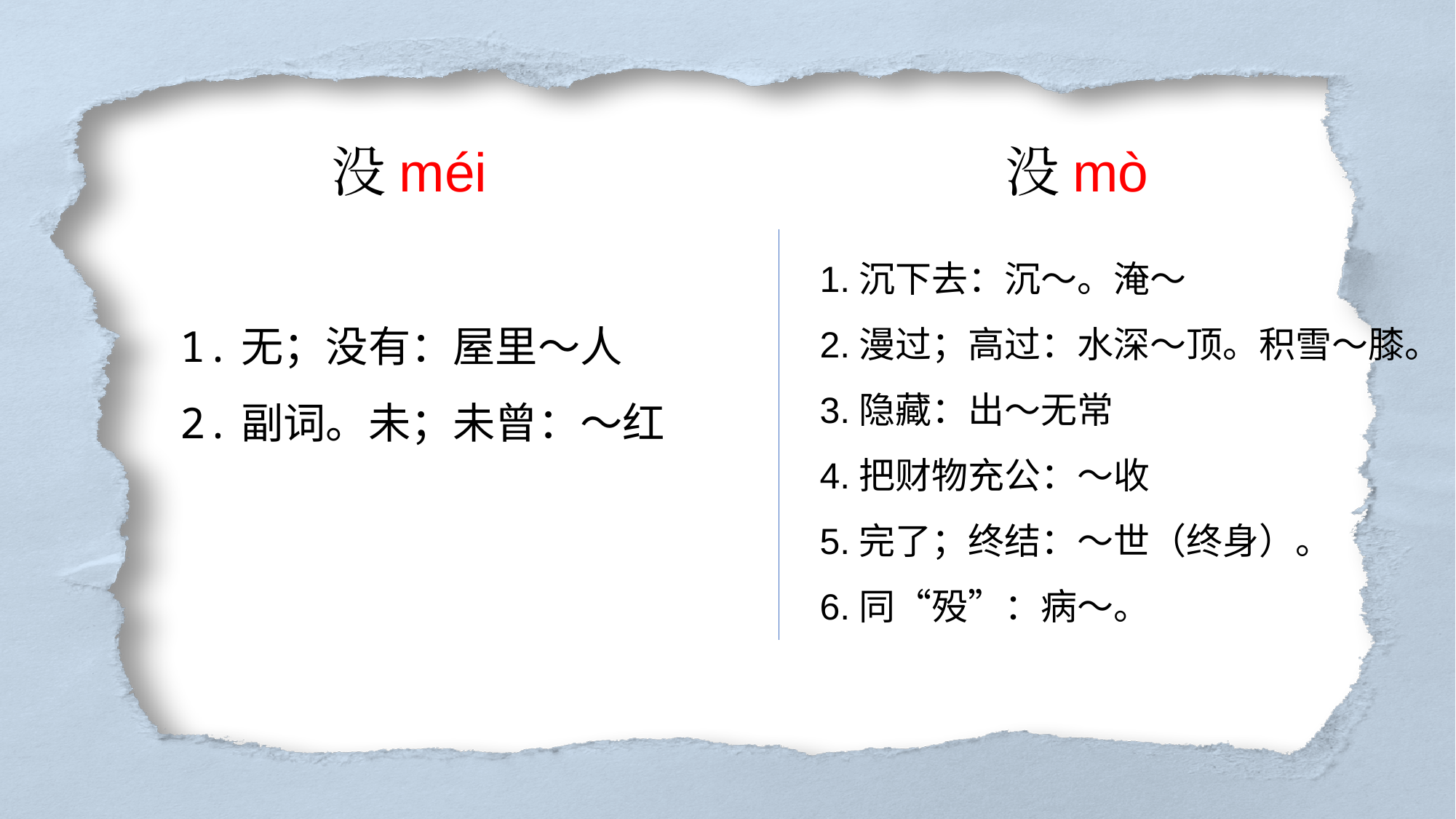

没méi

没mò

1.沉下去：沉～。淹～
2.漫过；高过：水深～顶。积雪～膝。
3.隐藏：出～无常
4.把财物充公：～收
5.完了；终结：～世（终身）。
6.同“殁”：病～。
1.无；没有：屋里～人
2.副词。未；未曾：～红